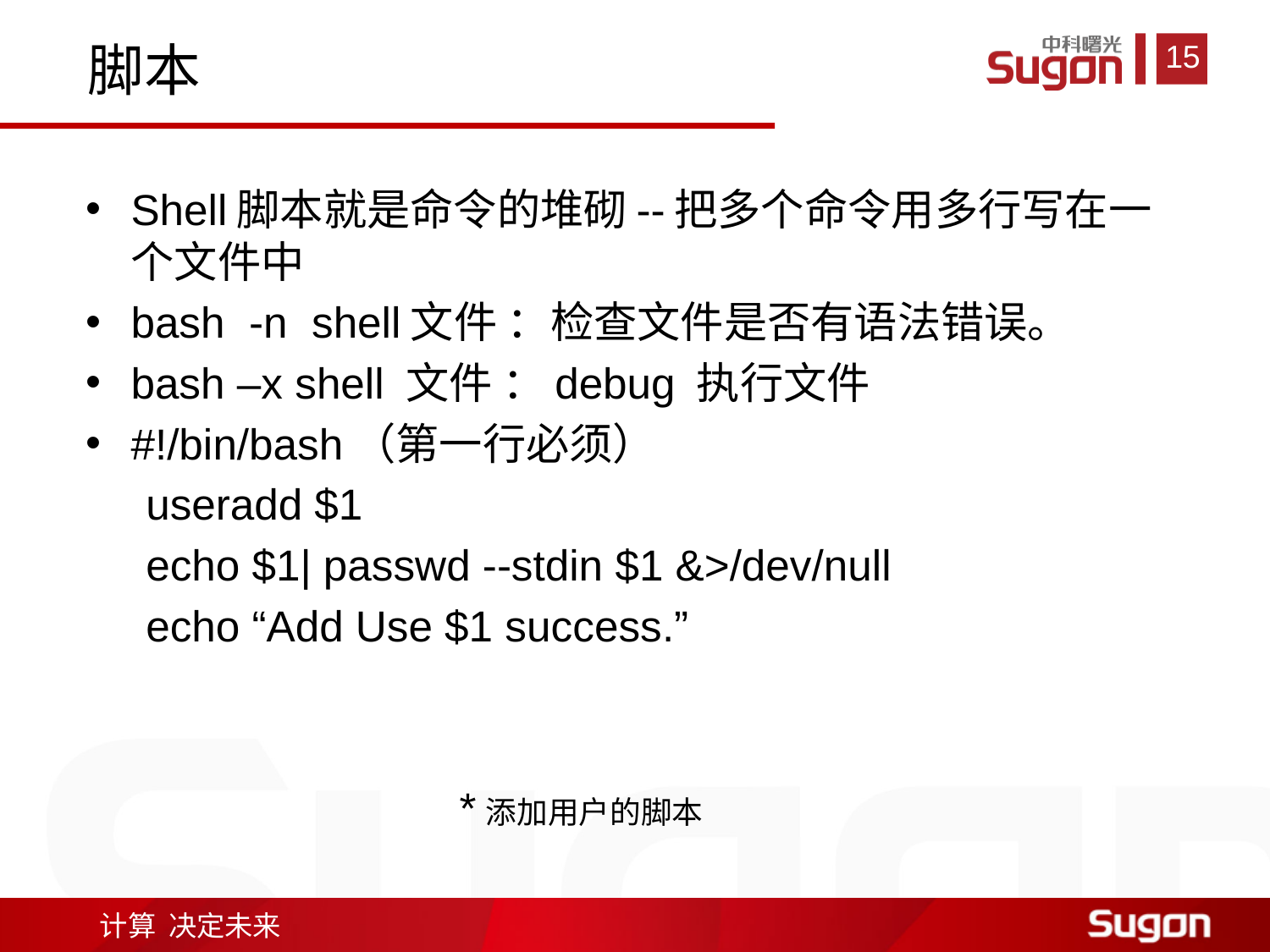

脚本
Shell脚本就是命令的堆砌--把多个命令用多行写在一个文件中
bash  -n  shell文件 ：检查文件是否有语法错误。
bash –x shell 文件 ：debug 执行文件
#!/bin/bash（第一行必须）
     useradd $1
     echo $1| passwd --stdin $1 &>/dev/null
     echo “Add Use $1 success.”

                               *添加用户的脚本